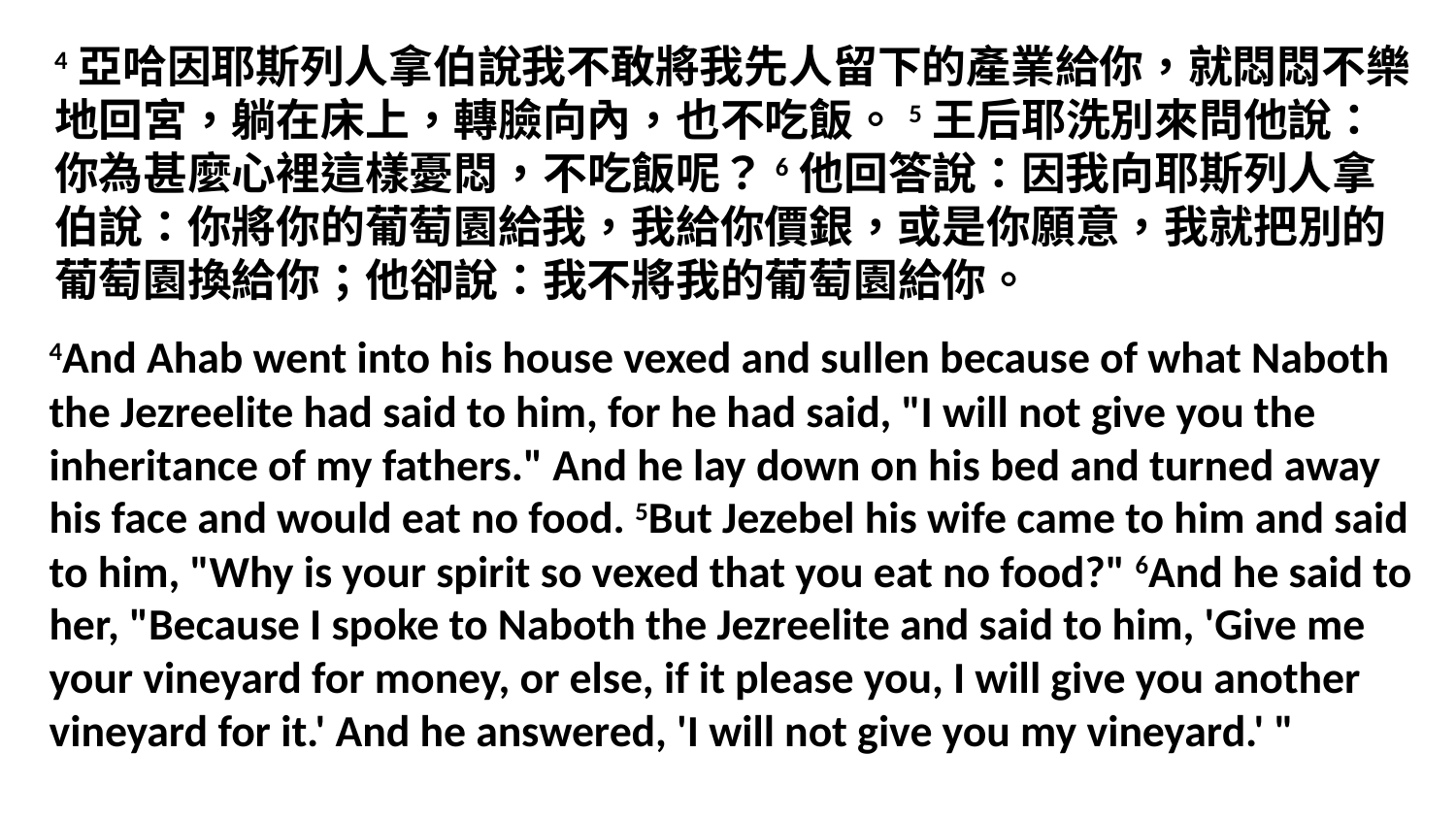

4亞哈因耶斯列人拿伯說我不敢將我先人留下的產業給你，就悶悶不樂地回宮，躺在床上，轉臉向內，也不吃飯。5王后耶洗別來問他說：你為甚麼心裡這樣憂悶，不吃飯呢？6他回答說：因我向耶斯列人拿伯說：你將你的葡萄園給我，我給你價銀，或是你願意，我就把別的葡萄園換給你；他卻說：我不將我的葡萄園給你。
4And Ahab went into his house vexed and sullen because of what Naboth the Jezreelite had said to him, for he had said, "I will not give you the inheritance of my fathers." And he lay down on his bed and turned away his face and would eat no food. 5But Jezebel his wife came to him and said to him, "Why is your spirit so vexed that you eat no food?" 6And he said to her, "Because I spoke to Naboth the Jezreelite and said to him, 'Give me your vineyard for money, or else, if it please you, I will give you another vineyard for it.' And he answered, 'I will not give you my vineyard.' "